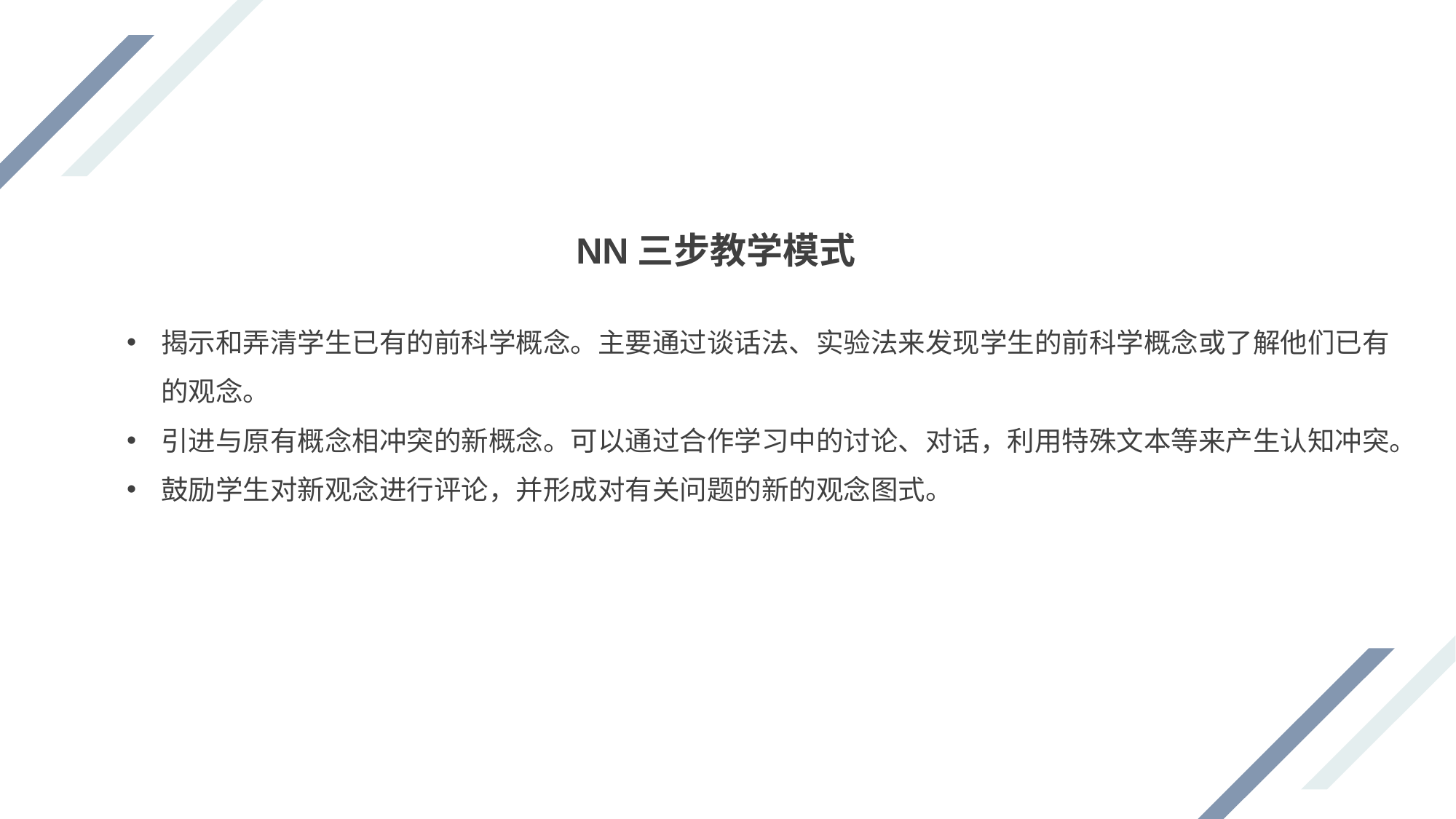

NN三步教学模式
揭示和弄清学生已有的前科学概念。主要通过谈话法、实验法来发现学生的前科学概念或了解他们已有的观念。
引进与原有概念相冲突的新概念。可以通过合作学习中的讨论、对话，利用特殊文本等来产生认知冲突。
鼓励学生对新观念进行评论，并形成对有关问题的新的观念图式。